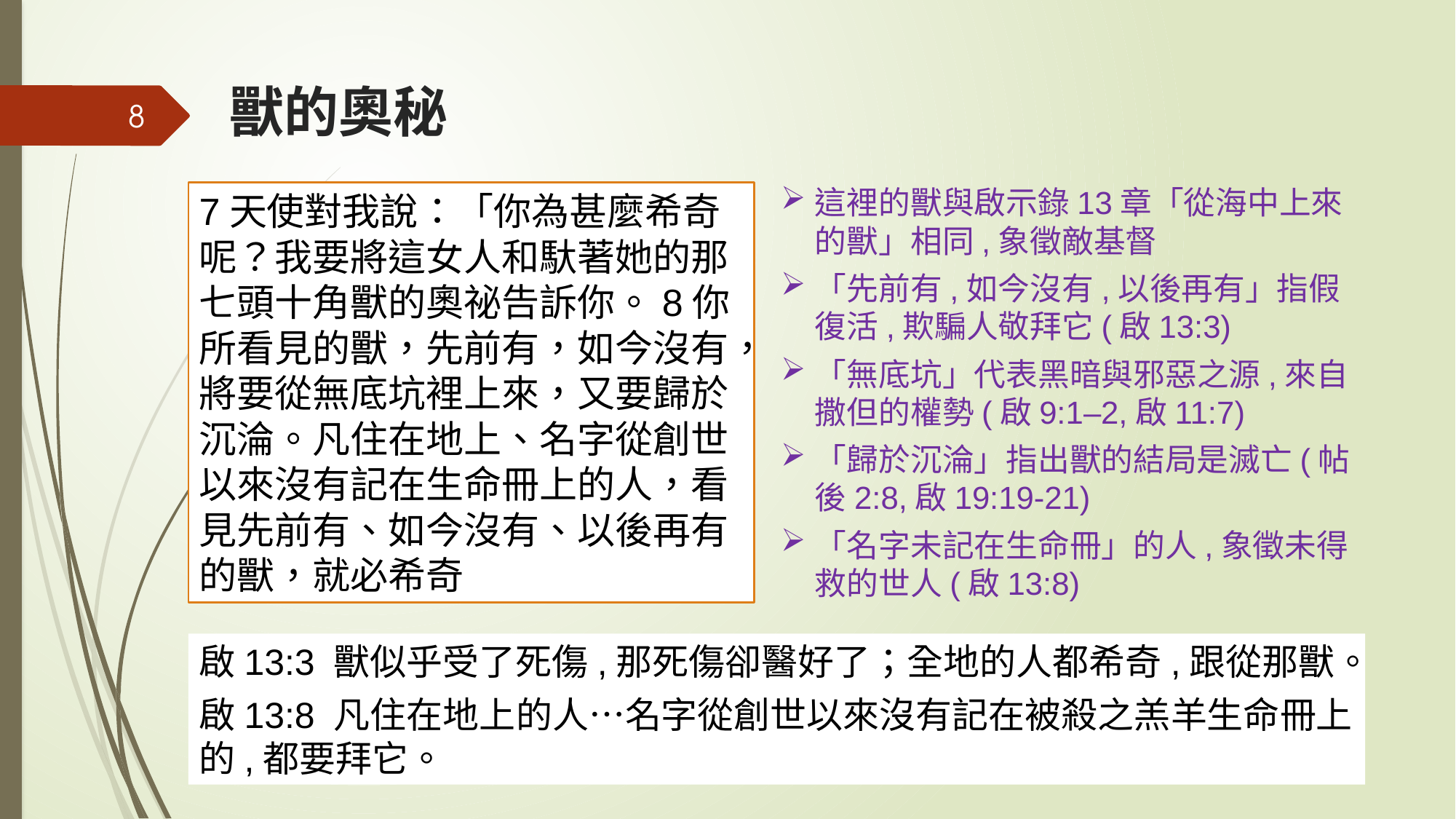

獸的奧秘

8
這裡的獸與啟示錄13章「從海中上來的獸」相同,象徵敵基督
「先前有,如今沒有,以後再有」指假復活,欺騙人敬拜它(啟13:3)
「無底坑」代表黑暗與邪惡之源,來自撒但的權勢(啟9:1–2,啟11:7)
「歸於沉淪」指出獸的結局是滅亡(帖後2:8,啟19:19-21)
「名字未記在生命冊」的人,象徵未得救的世人(啟13:8)
7天使對我說：「你為甚麼希奇呢？我要將這女人和馱著她的那七頭十角獸的奧祕告訴你。8你所看見的獸，先前有，如今沒有，將要從無底坑裡上來，又要歸於沉淪。凡住在地上、名字從創世以來沒有記在生命冊上的人，看見先前有、如今沒有、以後再有的獸，就必希奇
啟13:3 獸似乎受了死傷,那死傷卻醫好了；全地的人都希奇,跟從那獸。
啟13:8 凡住在地上的人…名字從創世以來沒有記在被殺之羔羊生命冊上的,都要拜它。